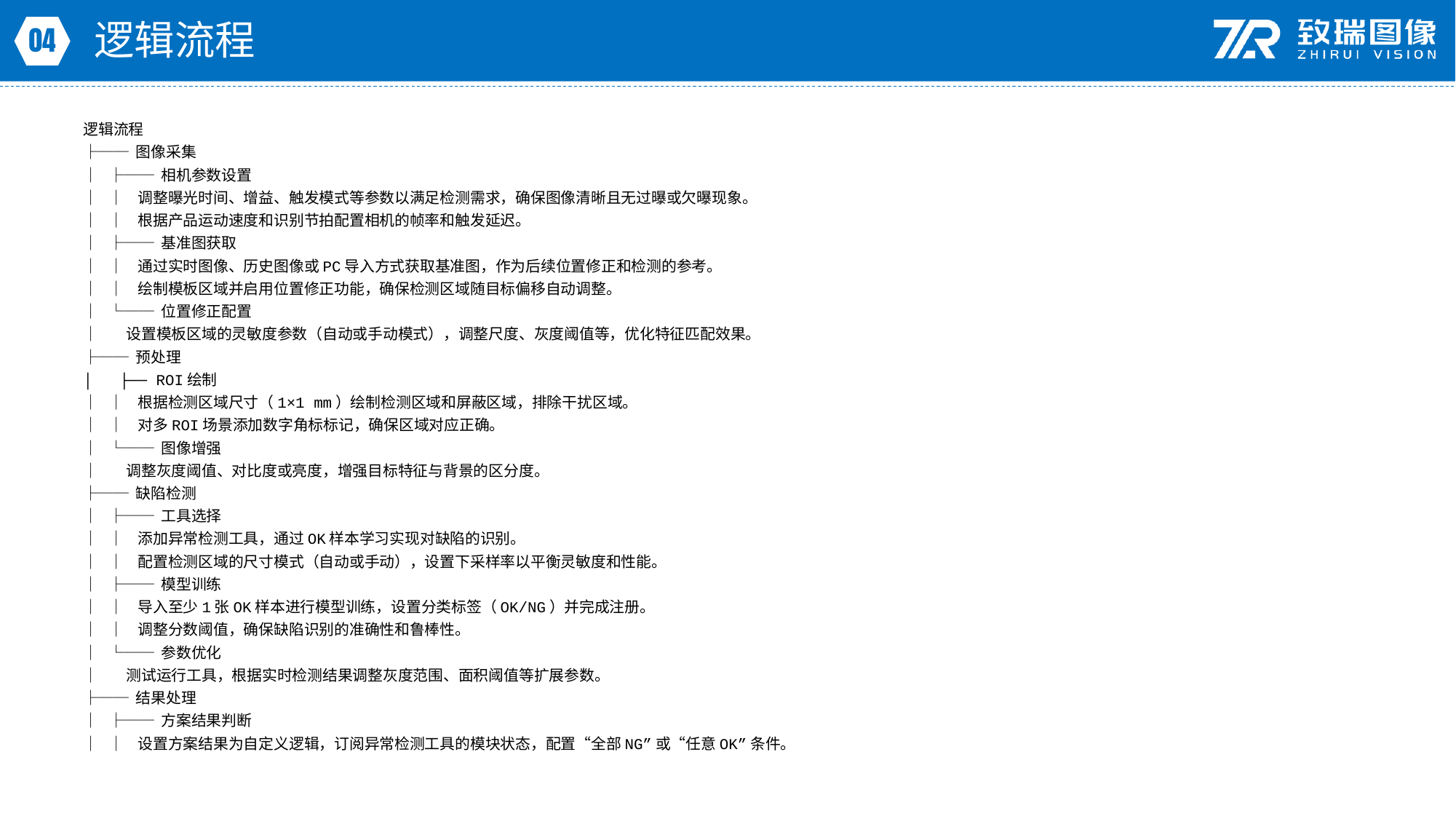

逻辑流程
04

逻辑流程
├── 图像采集
│   ├── 相机参数设置
│   │   调整曝光时间、增益、触发模式等参数以满足检测需求，确保图像清晰且无过曝或欠曝现象。
│   │   根据产品运动速度和识别节拍配置相机的帧率和触发延迟。
│   ├── 基准图获取
│   │   通过实时图像、历史图像或PC导入方式获取基准图，作为后续位置修正和检测的参考。
│   │   绘制模板区域并启用位置修正功能，确保检测区域随目标偏移自动调整。
│   └── 位置修正配置
│       设置模板区域的灵敏度参数（自动或手动模式），调整尺度、灰度阈值等，优化特征匹配效果。
├── 预处理
│   ├── ROI绘制
│   │   根据检测区域尺寸（1×1 mm）绘制检测区域和屏蔽区域，排除干扰区域。
│   │   对多ROI场景添加数字角标标记，确保区域对应正确。
│   └── 图像增强
│       调整灰度阈值、对比度或亮度，增强目标特征与背景的区分度。
├── 缺陷检测
│   ├── 工具选择
│   │   添加异常检测工具，通过OK样本学习实现对缺陷的识别。
│   │   配置检测区域的尺寸模式（自动或手动），设置下采样率以平衡灵敏度和性能。
│   ├── 模型训练
│   │   导入至少1张OK样本进行模型训练，设置分类标签（OK/NG）并完成注册。
│   │   调整分数阈值，确保缺陷识别的准确性和鲁棒性。
│   └── 参数优化
│       测试运行工具，根据实时检测结果调整灰度范围、面积阈值等扩展参数。
├── 结果处理
│   ├── 方案结果判断
│   │   设置方案结果为自定义逻辑，订阅异常检测工具的模块状态，配置“全部NG”或“任意OK”条件。